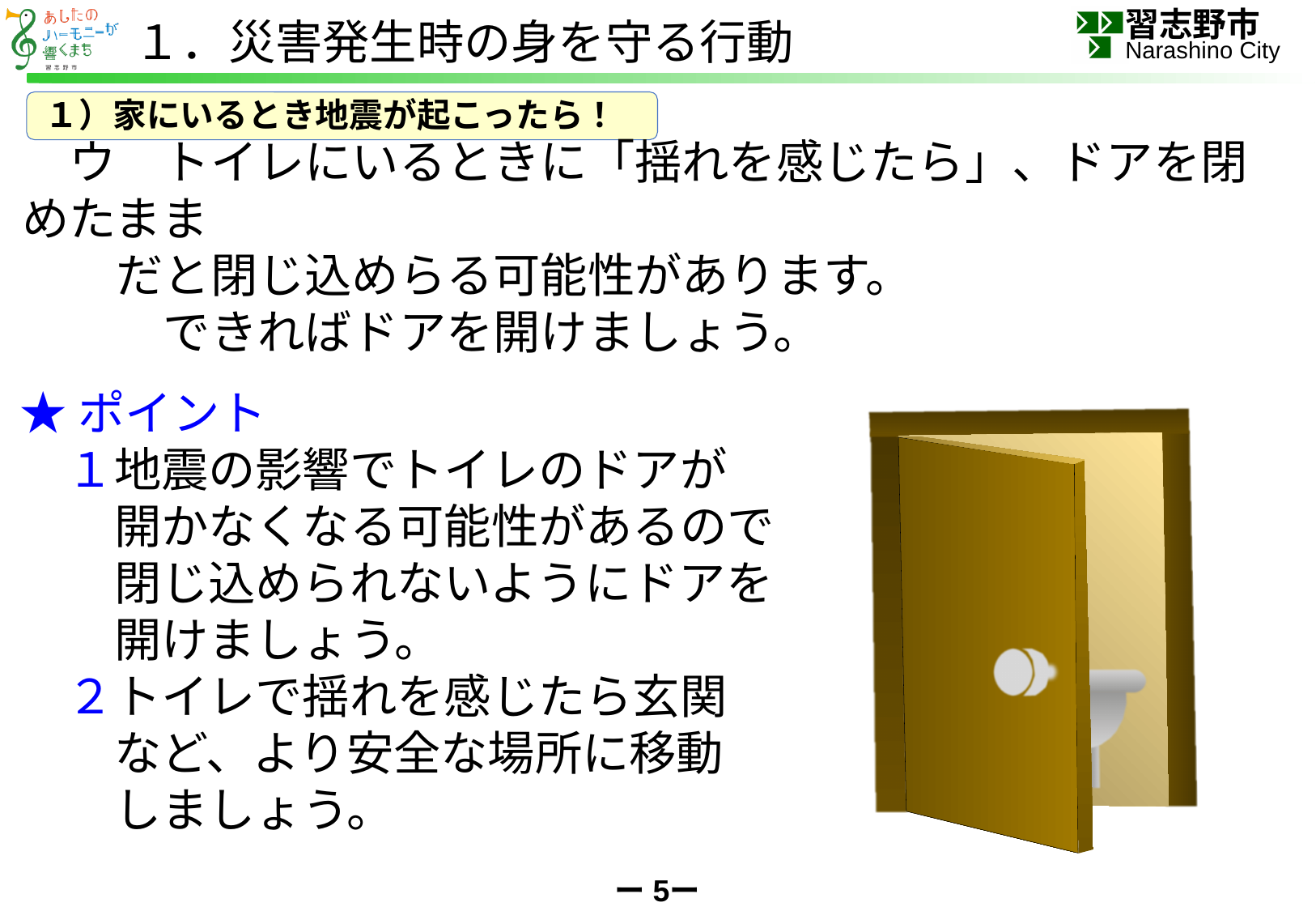

１．災害発生時の身を守る行動
１）家にいるとき地震が起こったら！
　ウ　トイレにいるときに「揺れを感じたら」、ドアを閉めたまま
　　だと閉じ込めらる可能性があります。
　　　できればドアを開けましょう。
★ポイント
　１地震の影響でトイレのドアが
　　開かなくなる可能性があるので
　　閉じ込められないようにドアを
　　開けましょう。
　２トイレで揺れを感じたら玄関
　　など、より安全な場所に移動
　　しましょう。

ー5ー